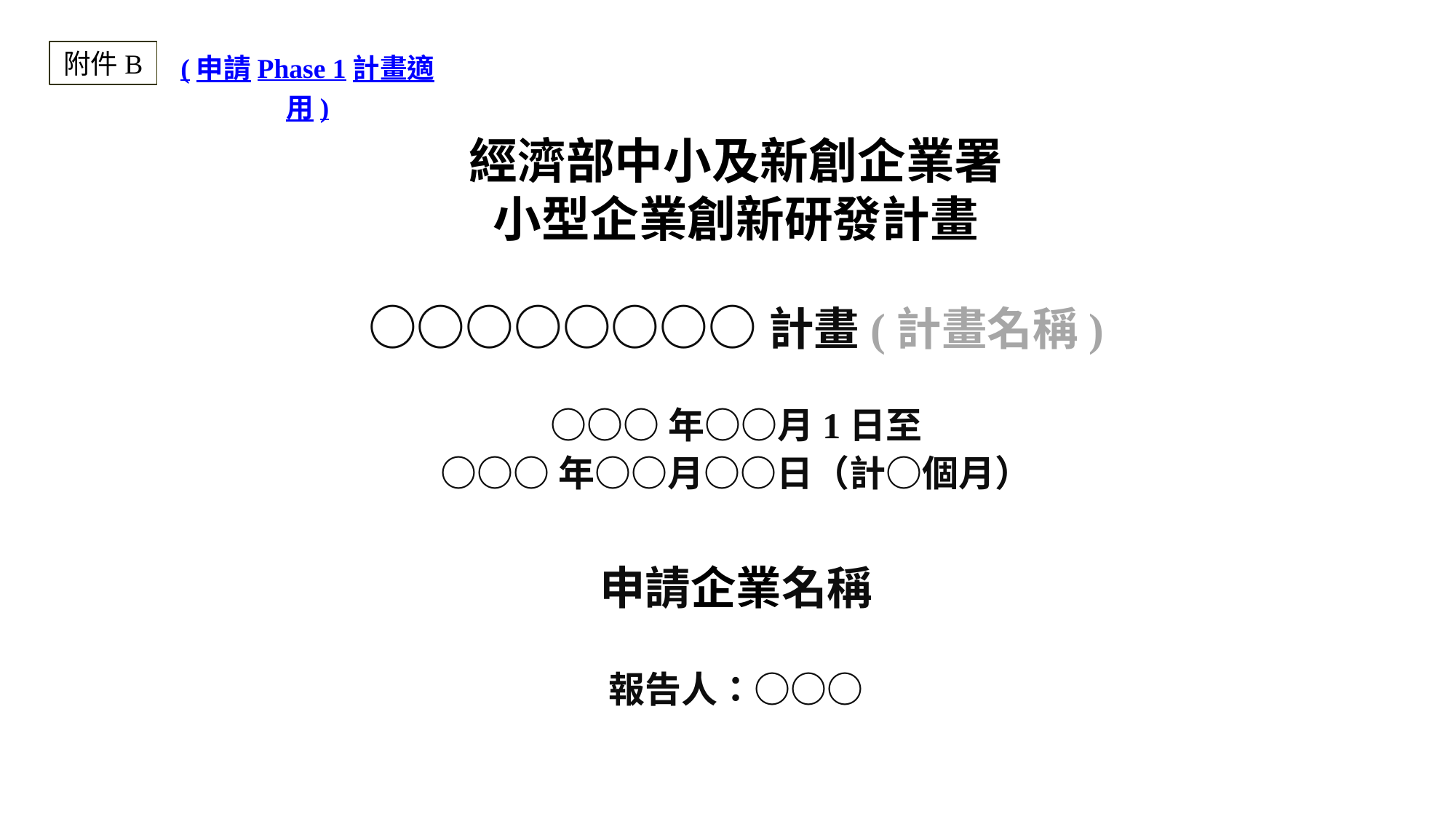

(申請Phase 1計畫適用)
附件B
經濟部中小及新創企業署
小型企業創新研發計畫
○○○○○○○○計畫(計畫名稱)

○○○年○○月1日至
○○○年○○月○○日（計○個月）

申請企業名稱

報告人：○○○